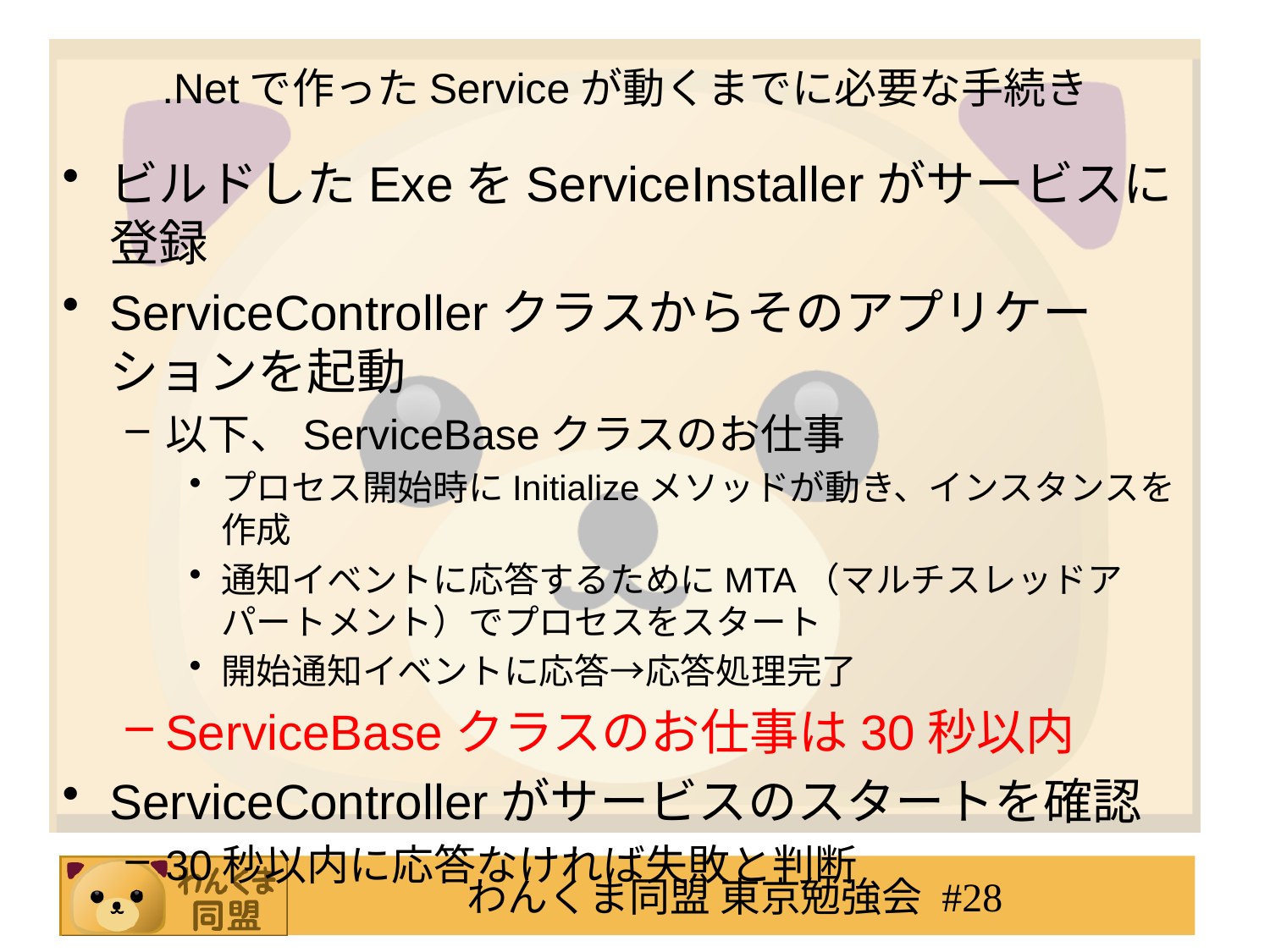

# .Netで作ったServiceが動くまでに必要な手続き
ビルドしたExeをServiceInstallerがサービスに登録
ServiceControllerクラスからそのアプリケーションを起動
以下、ServiceBaseクラスのお仕事
プロセス開始時にInitializeメソッドが動き、インスタンスを作成
通知イベントに応答するためにMTA（マルチスレッドアパートメント）でプロセスをスタート
開始通知イベントに応答→応答処理完了
ServiceBaseクラスのお仕事は30秒以内
ServiceControllerがサービスのスタートを確認
30秒以内に応答なければ失敗と判断